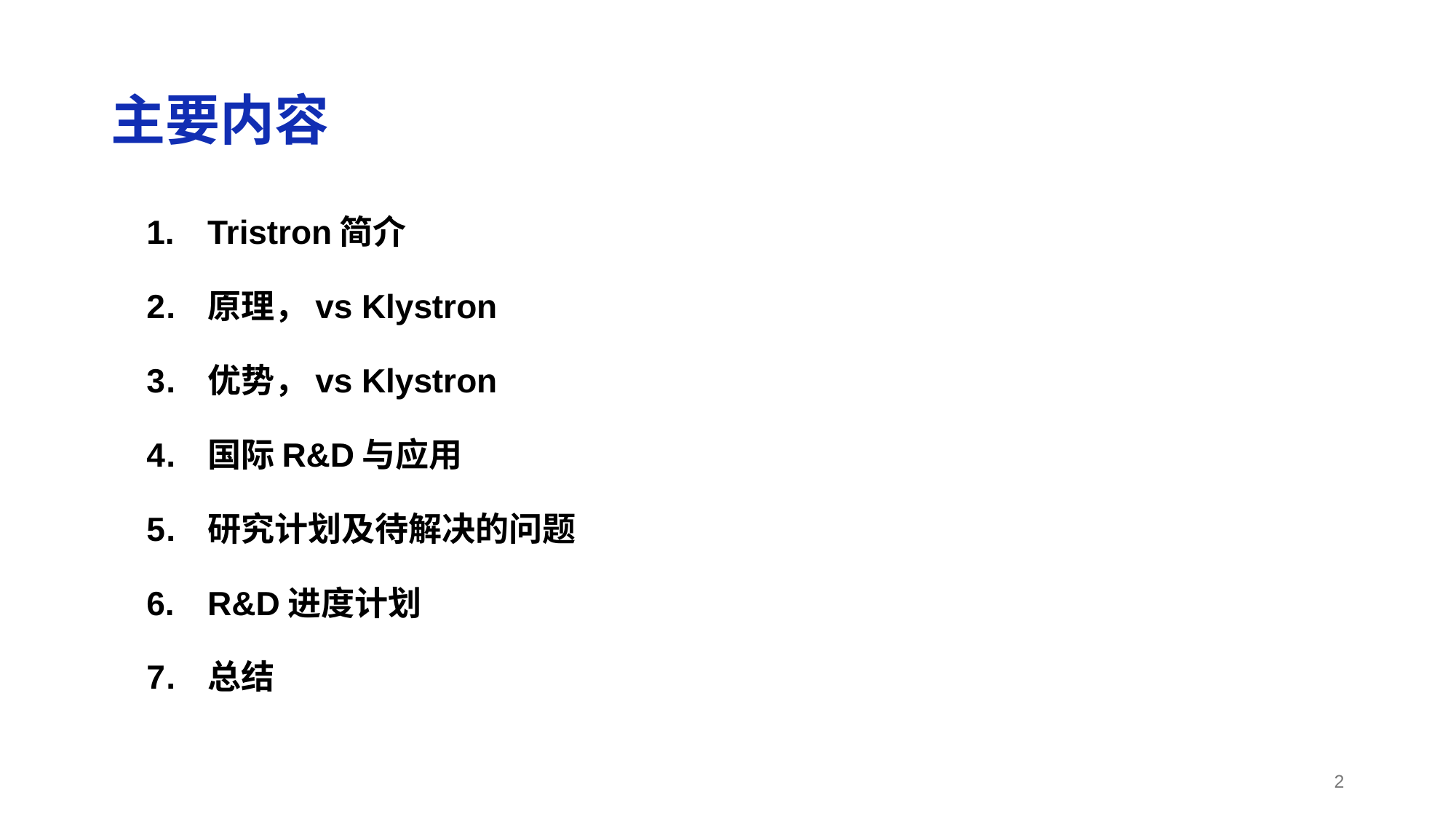

# 主要内容
Tristron简介
原理，vs Klystron
优势，vs Klystron
国际R&D与应用
研究计划及待解决的问题
R&D进度计划
总结

2